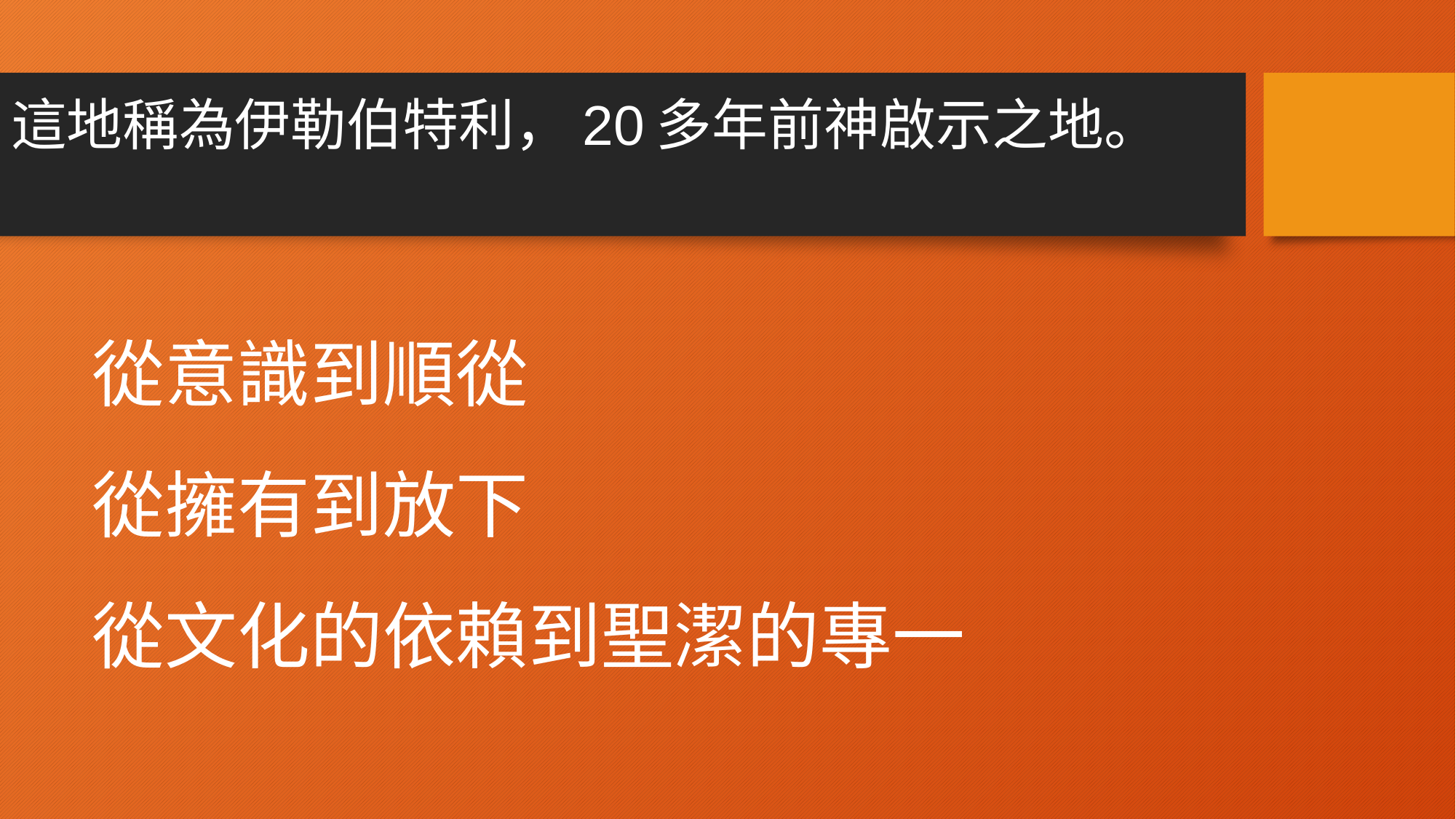

# 這地稱為伊勒伯特利，20多年前神啟示之地。
從意識到順從
從擁有到放下
從文化的依賴到聖潔的專一